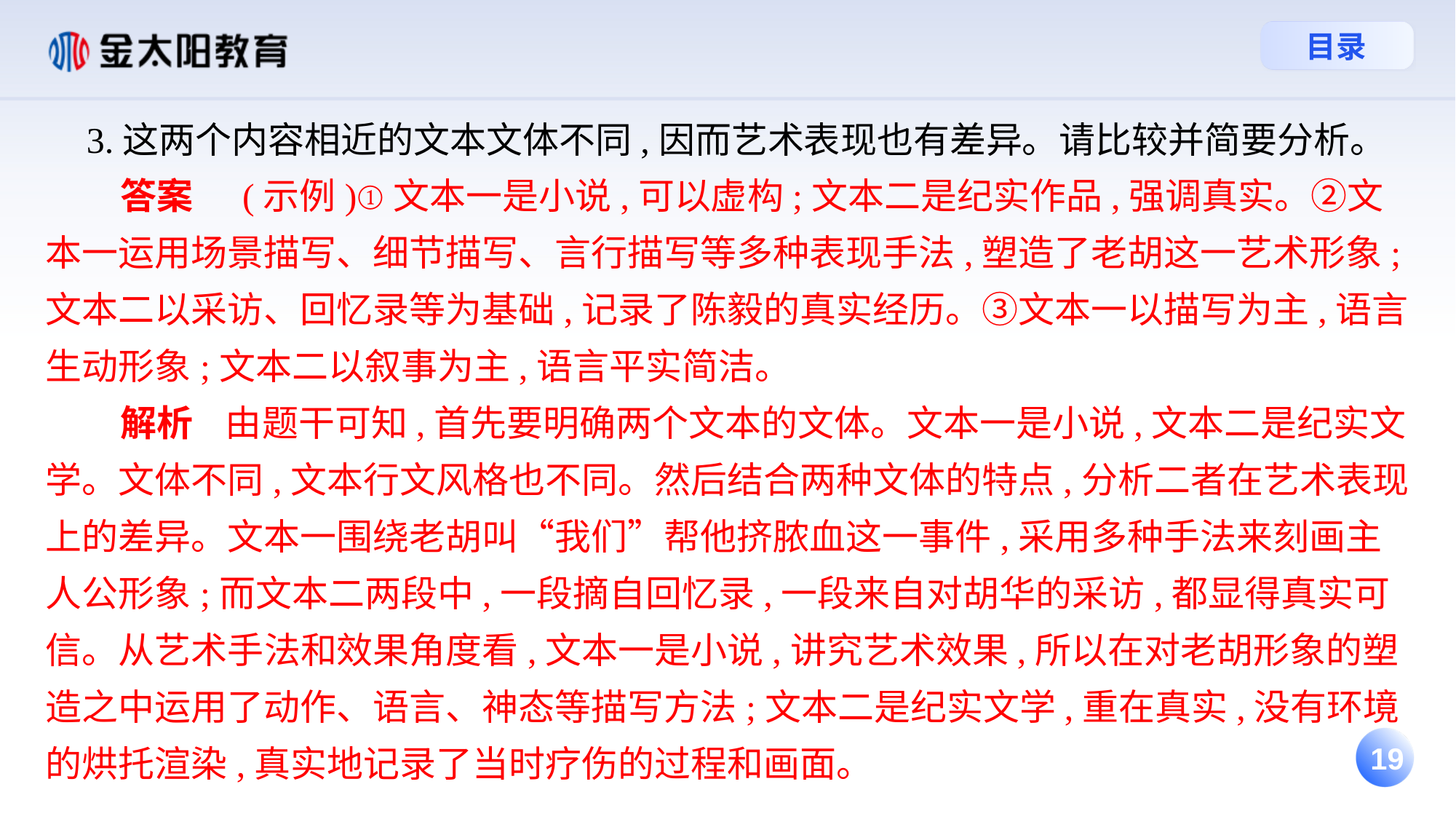

3.这两个内容相近的文本文体不同,因而艺术表现也有差异。请比较并简要分析。
        答案     (示例)①文本一是小说,可以虚构;文本二是纪实作品,强调真实。②文本一运用场景描写、细节描写、言行描写等多种表现手法,塑造了老胡这一艺术形象;文本二以采访、回忆录等为基础,记录了陈毅的真实经历。③文本一以描写为主,语言生动形象;文本二以叙事为主,语言平实简洁。
        解析    由题干可知,首先要明确两个文本的文体。文本一是小说,文本二是纪实文学。文体不同,文本行文风格也不同。然后结合两种文体的特点,分析二者在艺术表现上的差异。文本一围绕老胡叫“我们”帮他挤脓血这一事件,采用多种手法来刻画主人公形象;而文本二两段中,一段摘自回忆录,一段来自对胡华的采访,都显得真实可信。从艺术手法和效果角度看,文本一是小说,讲究艺术效果,所以在对老胡形象的塑造之中运用了动作、语言、神态等描写方法;文本二是纪实文学,重在真实,没有环境的烘托渲染,真实地记录了当时疗伤的过程和画面。